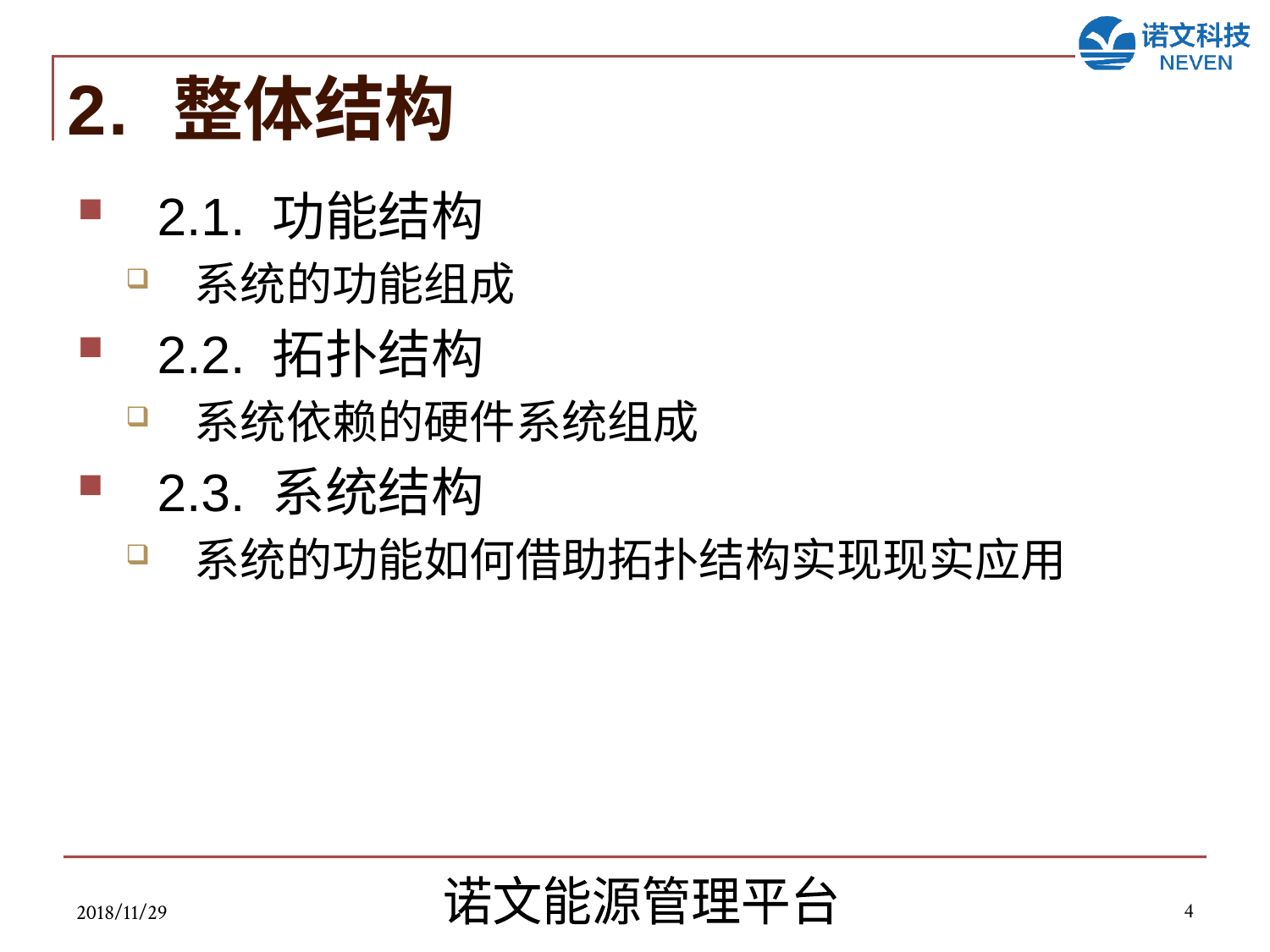

# 整体结构
2.1. 功能结构
系统的功能组成
2.2. 拓扑结构
系统依赖的硬件系统组成
2.3. 系统结构
系统的功能如何借助拓扑结构实现现实应用
2018/11/29
4